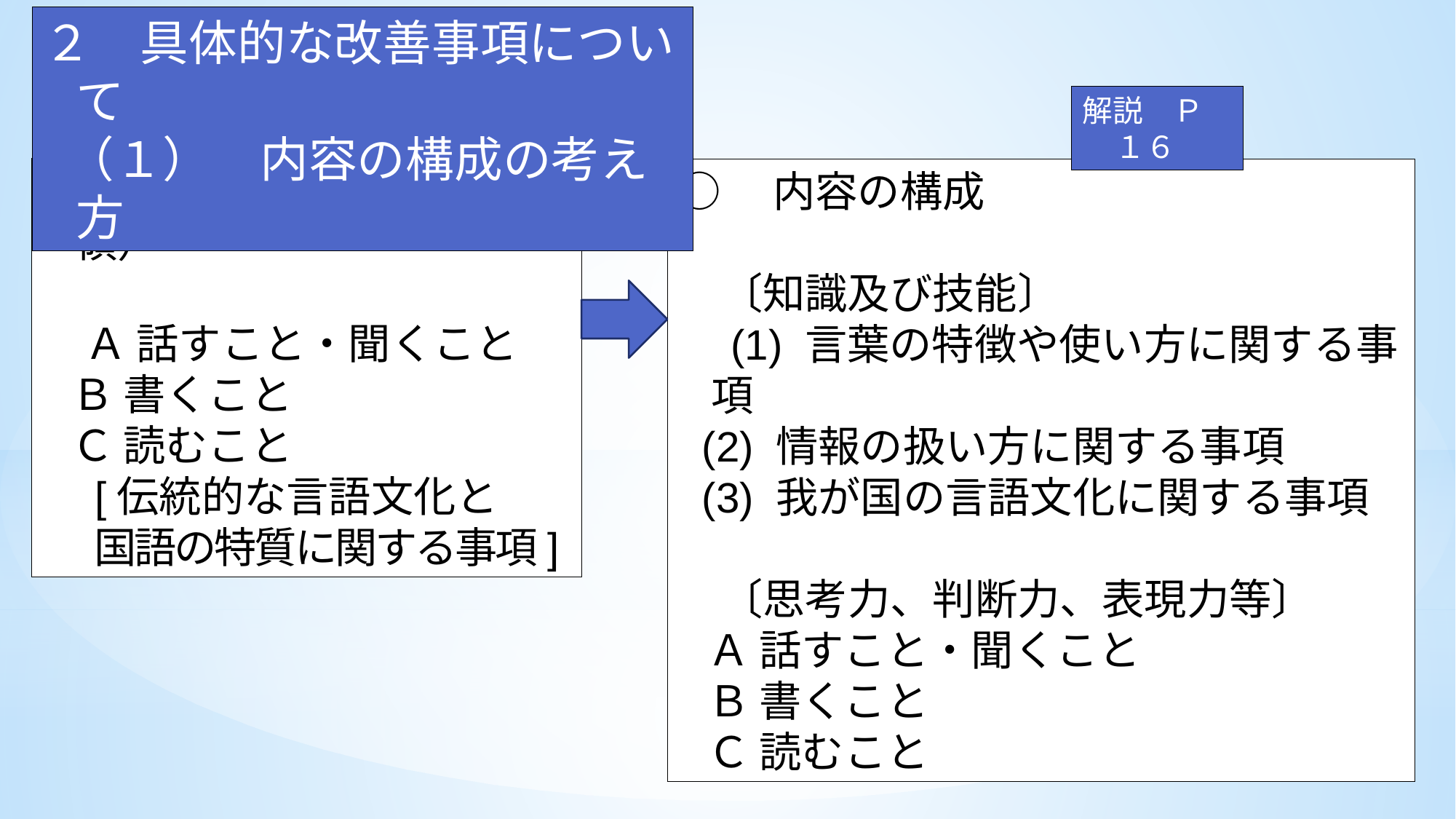

２　具体的な改善事項について
 （１）　内容の構成の考え方
解説　Ｐ１６
（参考 現行の学習指導要領）

　Ａ 話すこと・聞くこと
  Ｂ 書くこと
  Ｃ 読むこと
　[伝統的な言語文化と
　 国語の特質に関する事項]
○　内容の構成

　〔知識及び技能〕
　(1) 言葉の特徴や使い方に関する事項
  (2) 情報の扱い方に関する事項
  (3) 我が国の言語文化に関する事項

　〔思考力、判断力、表現力等〕
  Ａ 話すこと・聞くこと
  Ｂ 書くこと
  Ｃ 読むこと